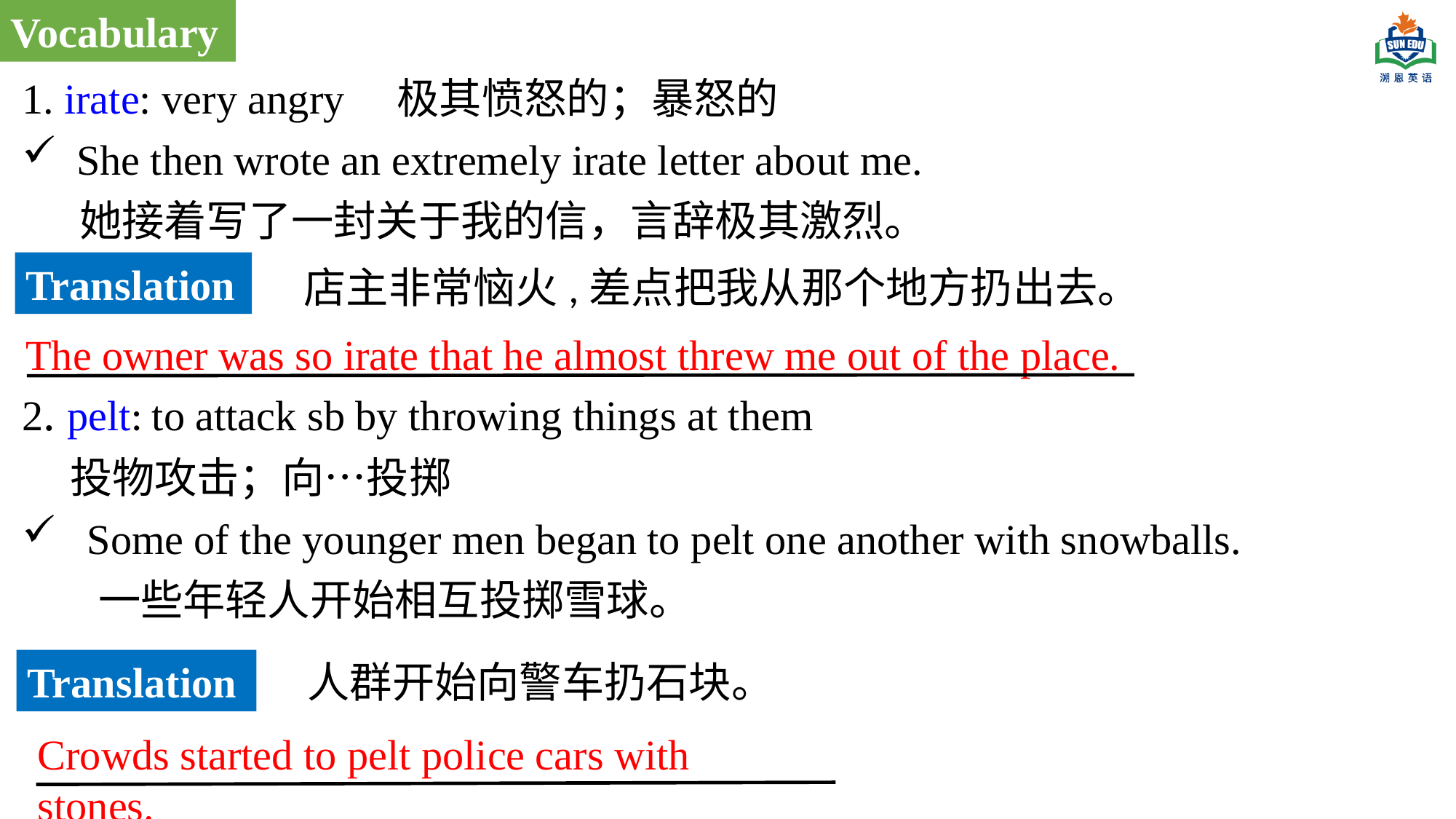

Vocabulary
1. irate: very angry    极其愤怒的；暴怒的
She then wrote an extremely irate letter about me.
     她接着写了一封关于我的信，言辞极其激烈。

2. pelt: to attack sb by throwing things at them
    投物攻击；向…投掷
 Some of the younger men began to pelt one another with snowballs.
       一些年轻人开始相互投掷雪球。
Translation
店主非常恼火,差点把我从那个地方扔出去。
The owner was so irate that he almost threw me out of the place.
Translation
人群开始向警车扔石块。
Crowds started to pelt police cars with stones.